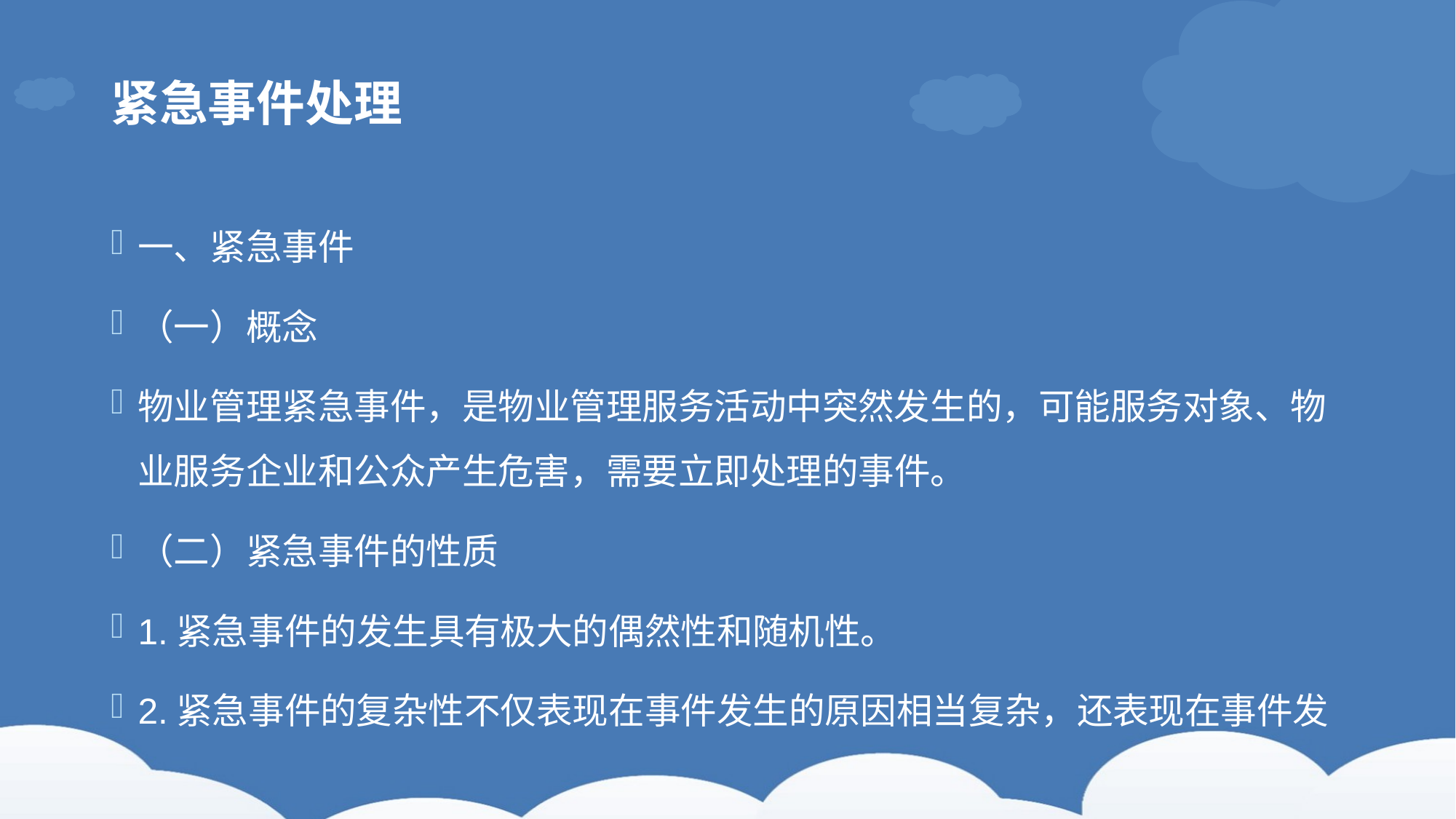

# 紧急事件处理
一、紧急事件
（一）概念
物业管理紧急事件，是物业管理服务活动中突然发生的，可能服务对象、物业服务企业和公众产生危害，需要立即处理的事件。
（二）紧急事件的性质
1.紧急事件的发生具有极大的偶然性和随机性。
2.紧急事件的复杂性不仅表现在事件发生的原因相当复杂，还表现在事件发